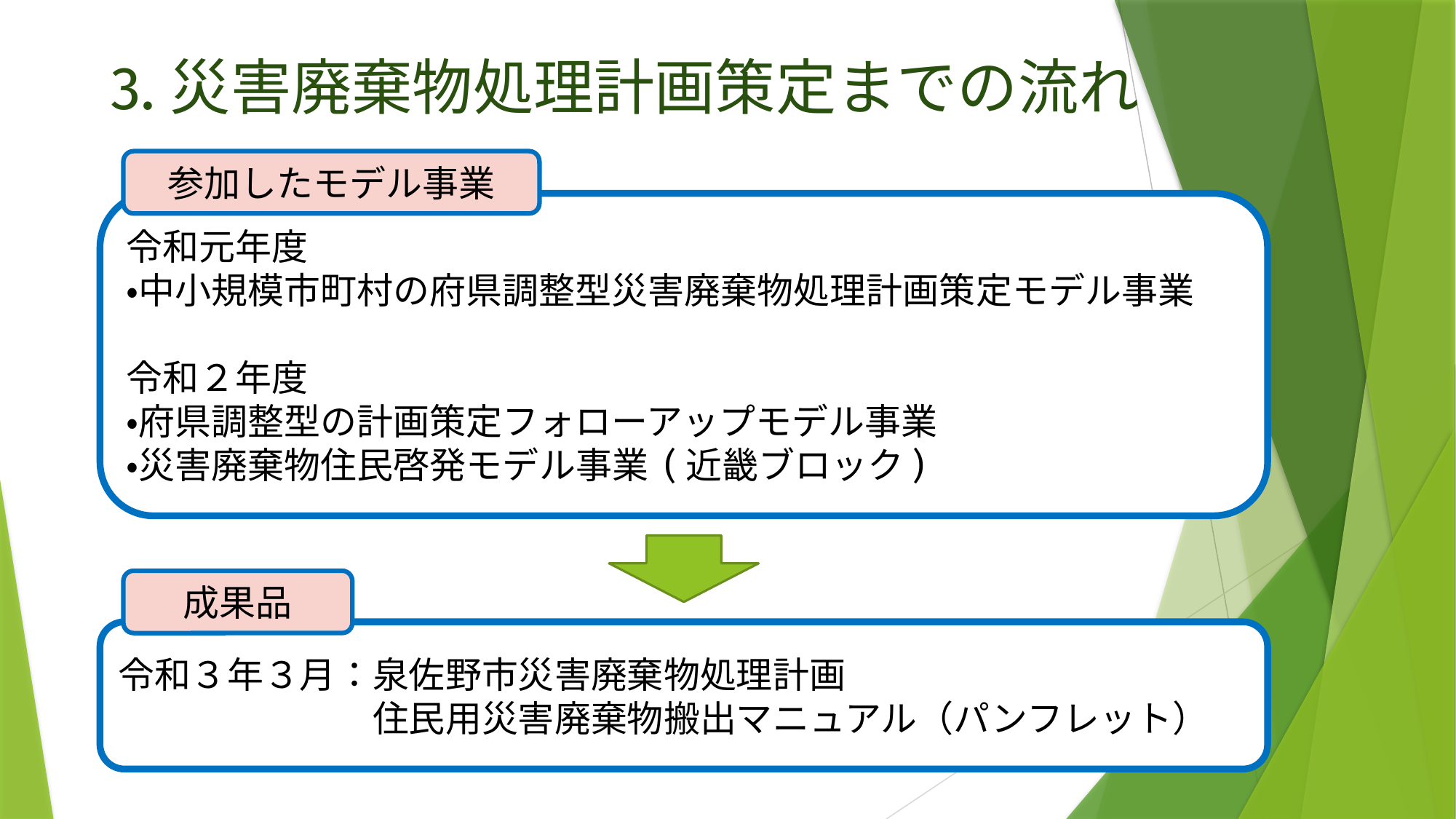

# 3.災害廃棄物処理計画策定までの流れ
参加したモデル事業
令和元年度
・中小規模市町村の府県調整型災害廃棄物処理計画策定モデル事業

令和２年度
・府県調整型の計画策定フォローアップモデル事業
・災害廃棄物住民啓発モデル事業 (近畿ブロック)

成果品
令和３年３月：泉佐野市災害廃棄物処理計画
　　　　　　　住民用災害廃棄物搬出マニュアル（パンフレット）